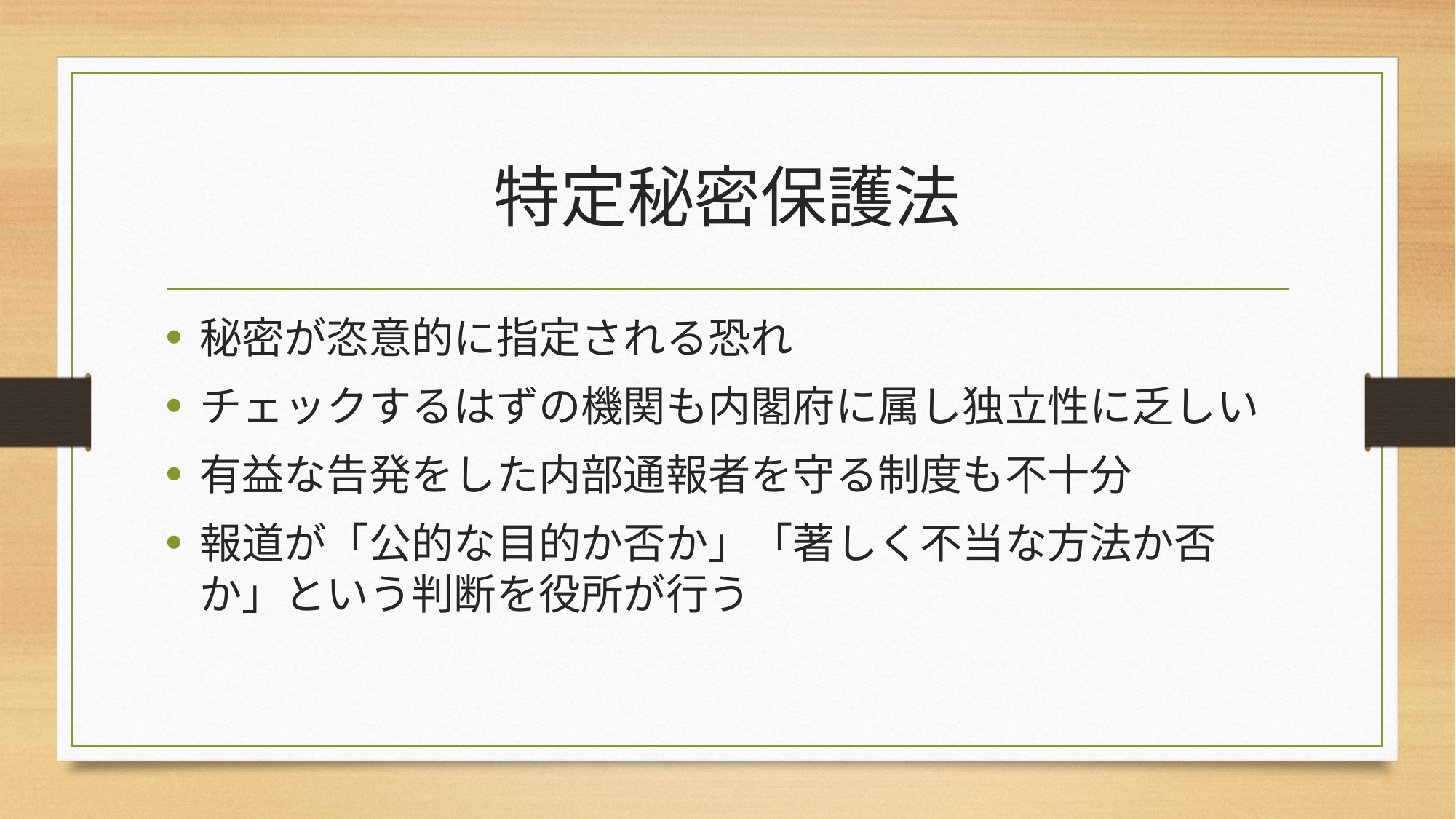

# 特定秘密保護法
秘密が恣意的に指定される恐れ
チェックするはずの機関も内閣府に属し独立性に乏しい
有益な告発をした内部通報者を守る制度も不十分
報道が「公的な目的か否か」「著しく不当な方法か否か」という判断を役所が行う